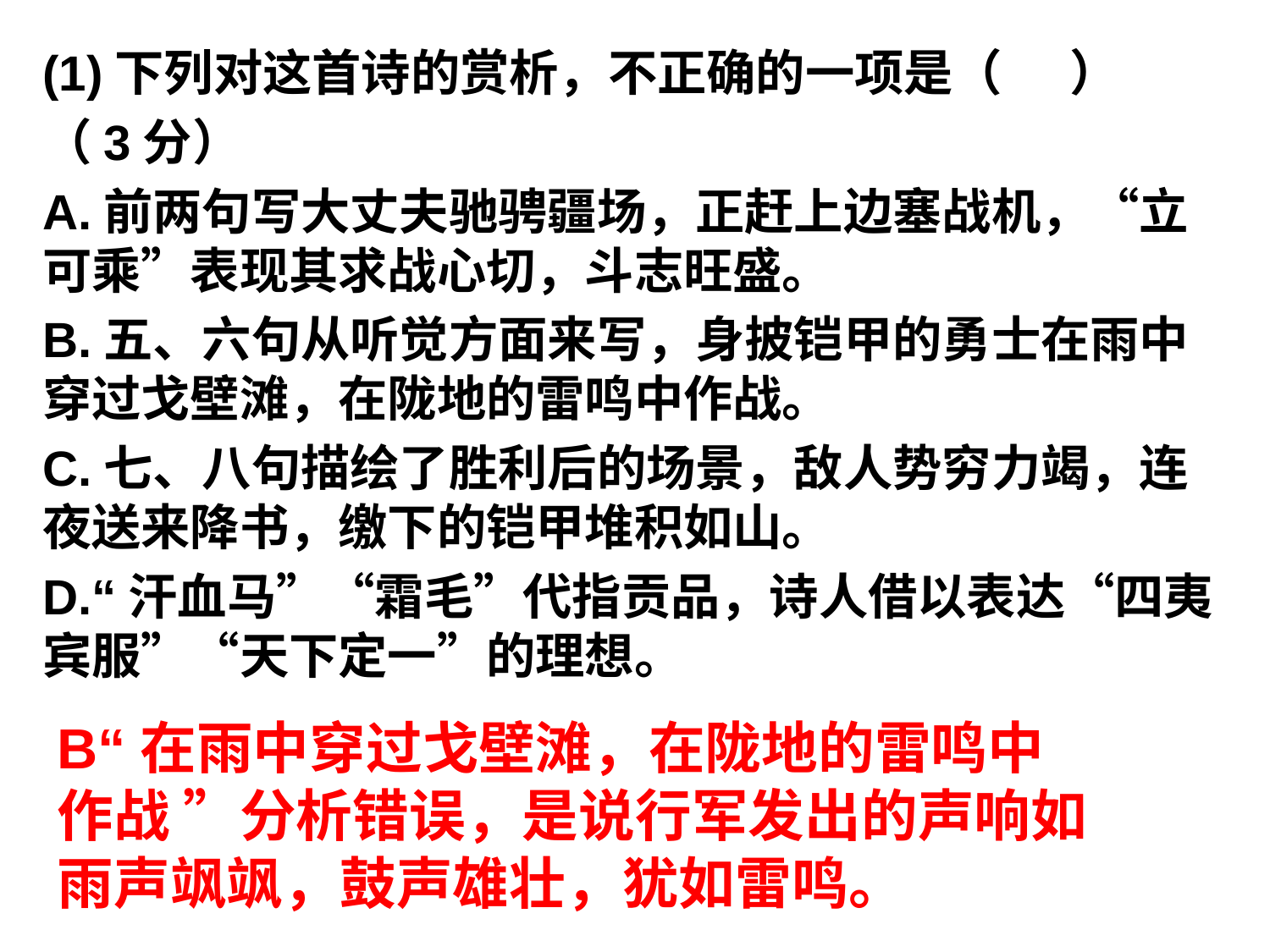

(1)下列对这首诗的赏析，不正确的一项是（      ）
（3分）
A.前两句写大丈夫驰骋疆场，正赶上边塞战机，“立可乘”表现其求战心切，斗志旺盛。
B.五、六句从听觉方面来写，身披铠甲的勇士在雨中穿过戈壁滩，在陇地的雷鸣中作战。
C.七、八句描绘了胜利后的场景，敌人势穷力竭，连夜送来降书，缴下的铠甲堆积如山。
D.“汗血马”“霜毛”代指贡品，诗人借以表达“四夷宾服”“天下定一”的理想。

B“在雨中穿过戈壁滩，在陇地的雷鸣中作战 ”分析错误，是说行军发出的声响如雨声飒飒，鼓声雄壮，犹如雷鸣。